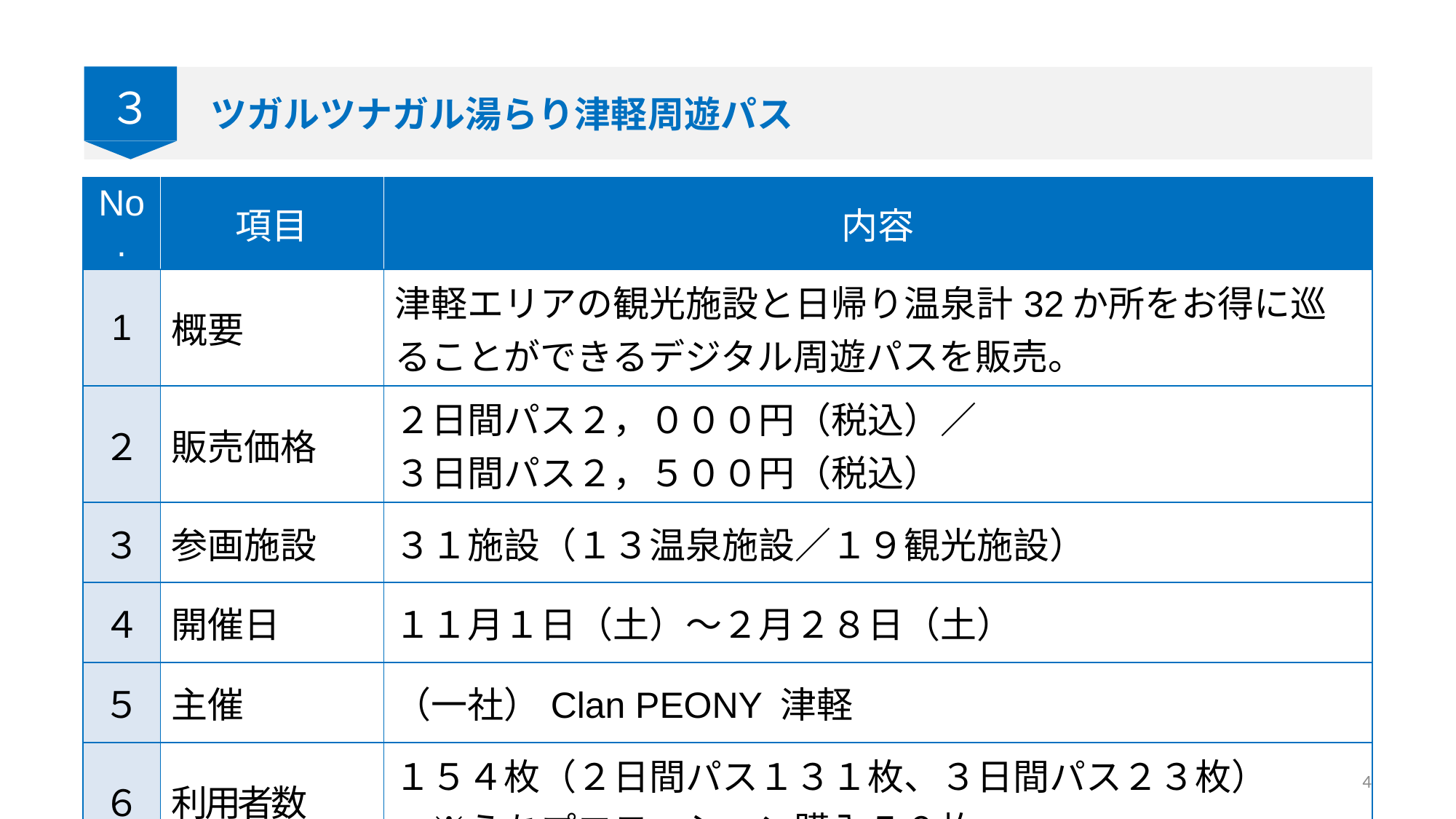

３
ツガルツナガル湯らり津軽周遊パス

| No. | 項目 | 内容 |
| --- | --- | --- |
| 1 | 概要 | 津軽エリアの観光施設と日帰り温泉計32か所をお得に巡ることができるデジタル周遊パスを販売。 |
| ２ | 販売価格 | ２日間パス２，０００円（税込）／ ３日間パス２，５００円（税込） |
| ３ | 参画施設 | ３１施設（１３温泉施設／１９観光施設） |
| ４ | 開催日 | １１月１日（土）～２月２８日（土） |
| ５ | 主催 | （一社）Clan PEONY 津軽 |
| ６ | 利用者数 | １５４枚（２日間パス１３１枚、３日間パス２３枚） 　※うちプロモーション購入５０枚 |
4